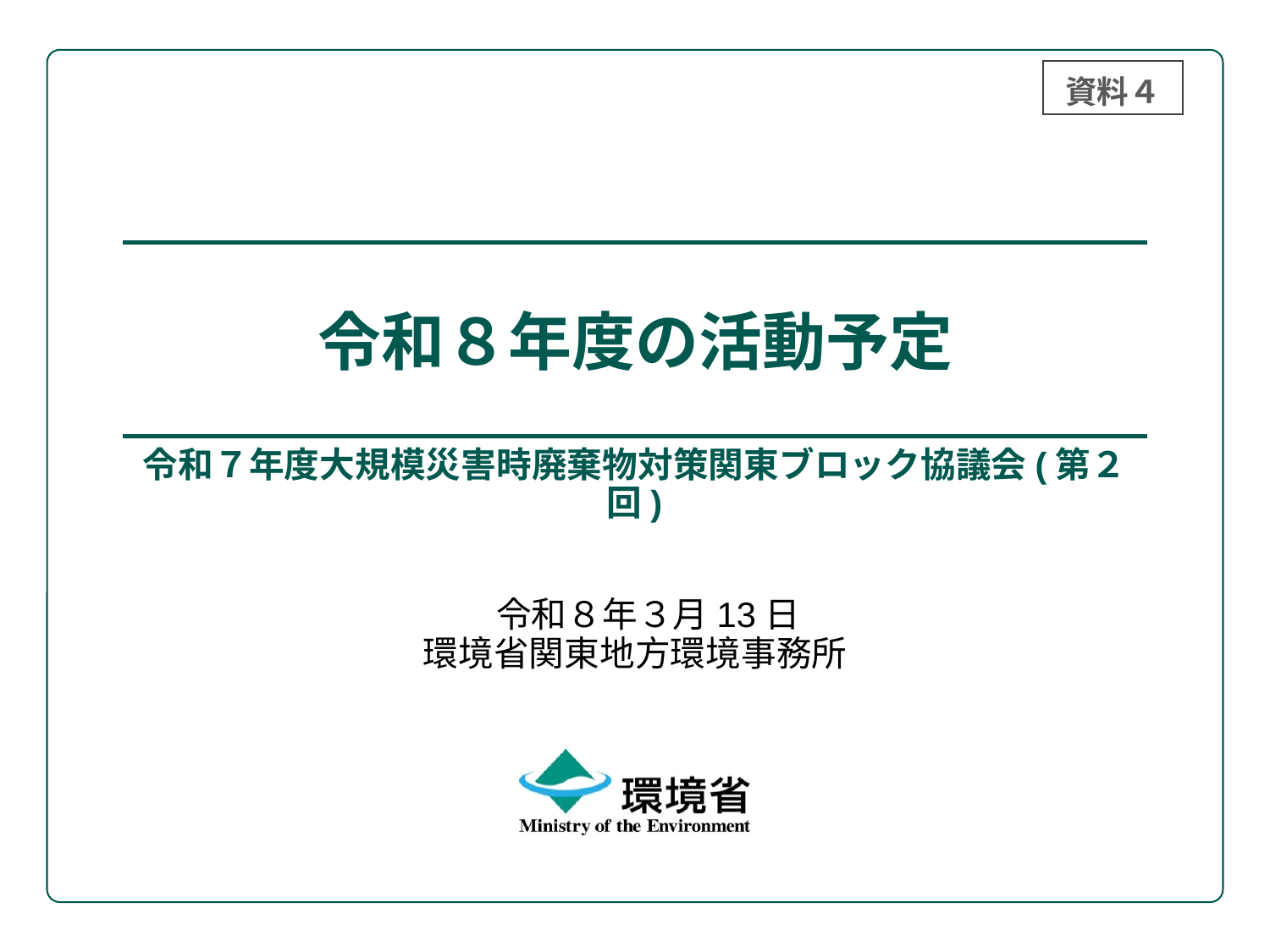

資料４
# 令和８年度の活動予定
令和７年度大規模災害時廃棄物対策関東ブロック協議会(第２回)
令和８年３月13日
環境省関東地方環境事務所